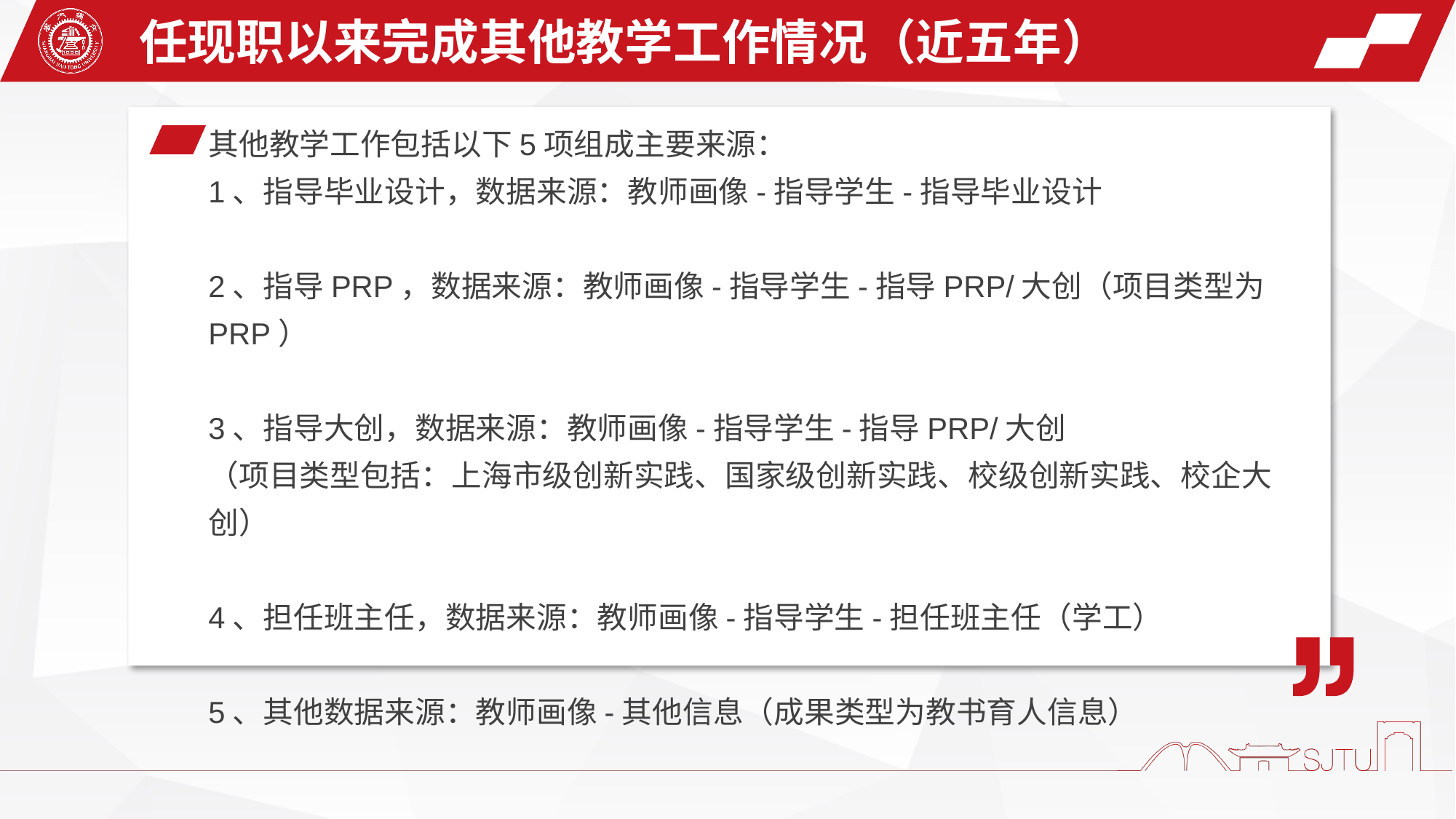

任现职以来完成其他教学工作情况（近五年）

其他教学工作包括以下5项组成主要来源：
1、指导毕业设计，数据来源：教师画像-指导学生-指导毕业设计

2、指导PRP，数据来源：教师画像-指导学生-指导PRP/大创（项目类型为PRP）

3、指导大创，数据来源：教师画像-指导学生-指导PRP/大创
（项目类型包括：上海市级创新实践、国家级创新实践、校级创新实践、校企大创）

4、担任班主任，数据来源：教师画像-指导学生-担任班主任（学工）

5、其他数据来源：教师画像-其他信息（成果类型为教书育人信息）